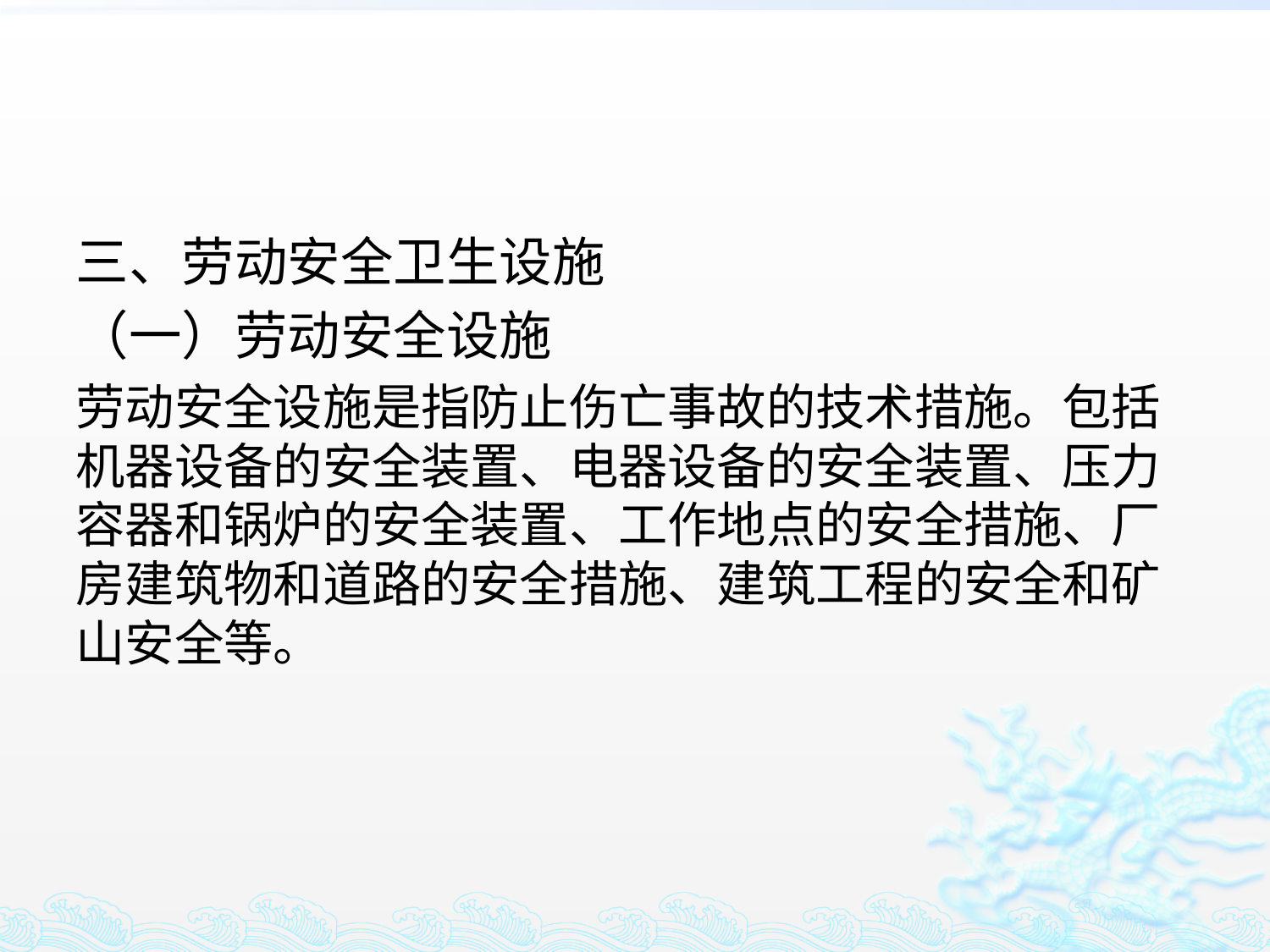

#
三、劳动安全卫生设施
（一）劳动安全设施
劳动安全设施是指防止伤亡事故的技术措施。包括机器设备的安全装置、电器设备的安全装置、压力容器和锅炉的安全装置、工作地点的安全措施、厂房建筑物和道路的安全措施、建筑工程的安全和矿山安全等。